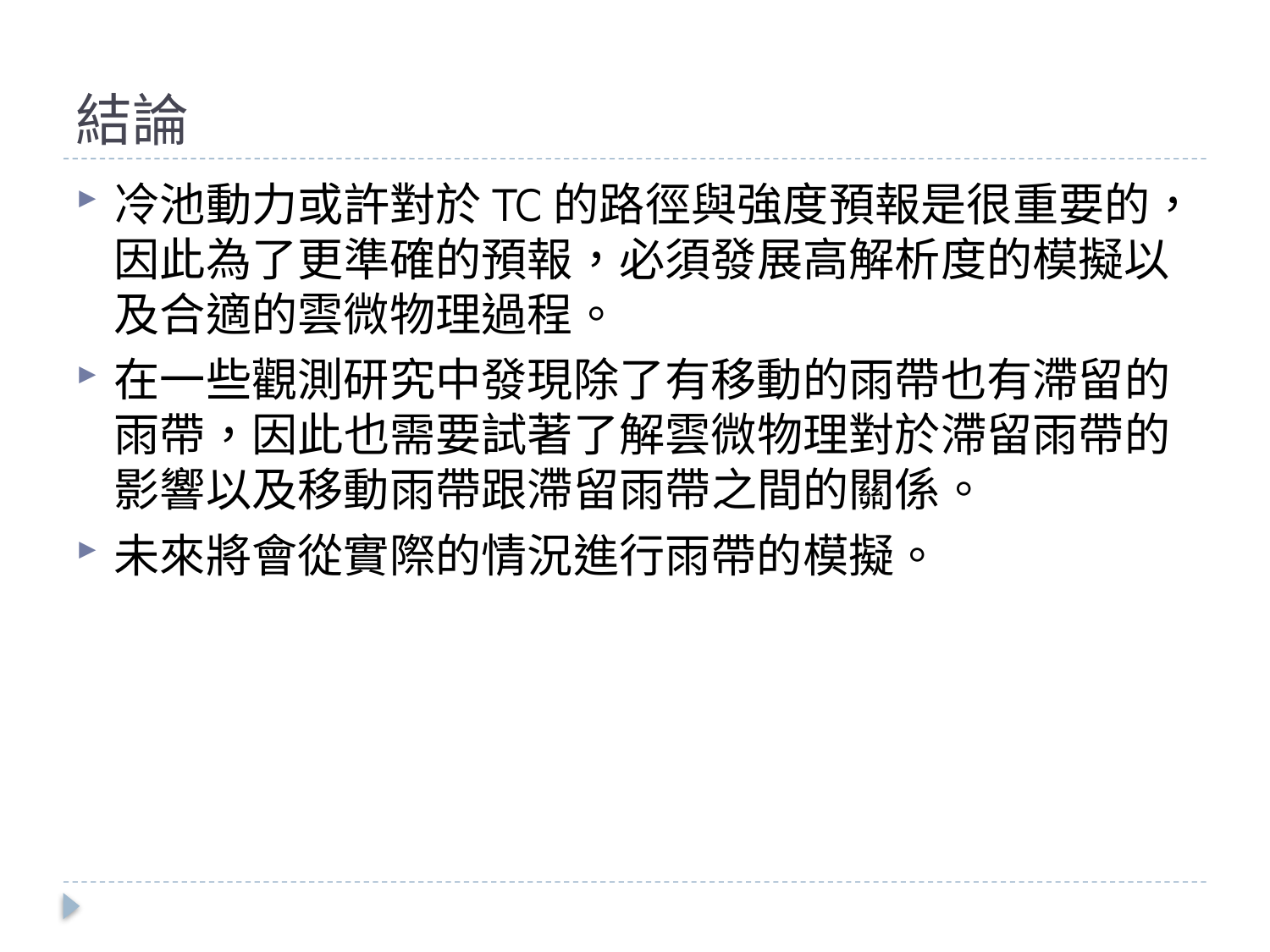

# 結論
冷池動力或許對於TC的路徑與強度預報是很重要的，因此為了更準確的預報，必須發展高解析度的模擬以及合適的雲微物理過程。
在一些觀測研究中發現除了有移動的雨帶也有滯留的雨帶，因此也需要試著了解雲微物理對於滯留雨帶的影響以及移動雨帶跟滯留雨帶之間的關係。
未來將會從實際的情況進行雨帶的模擬。